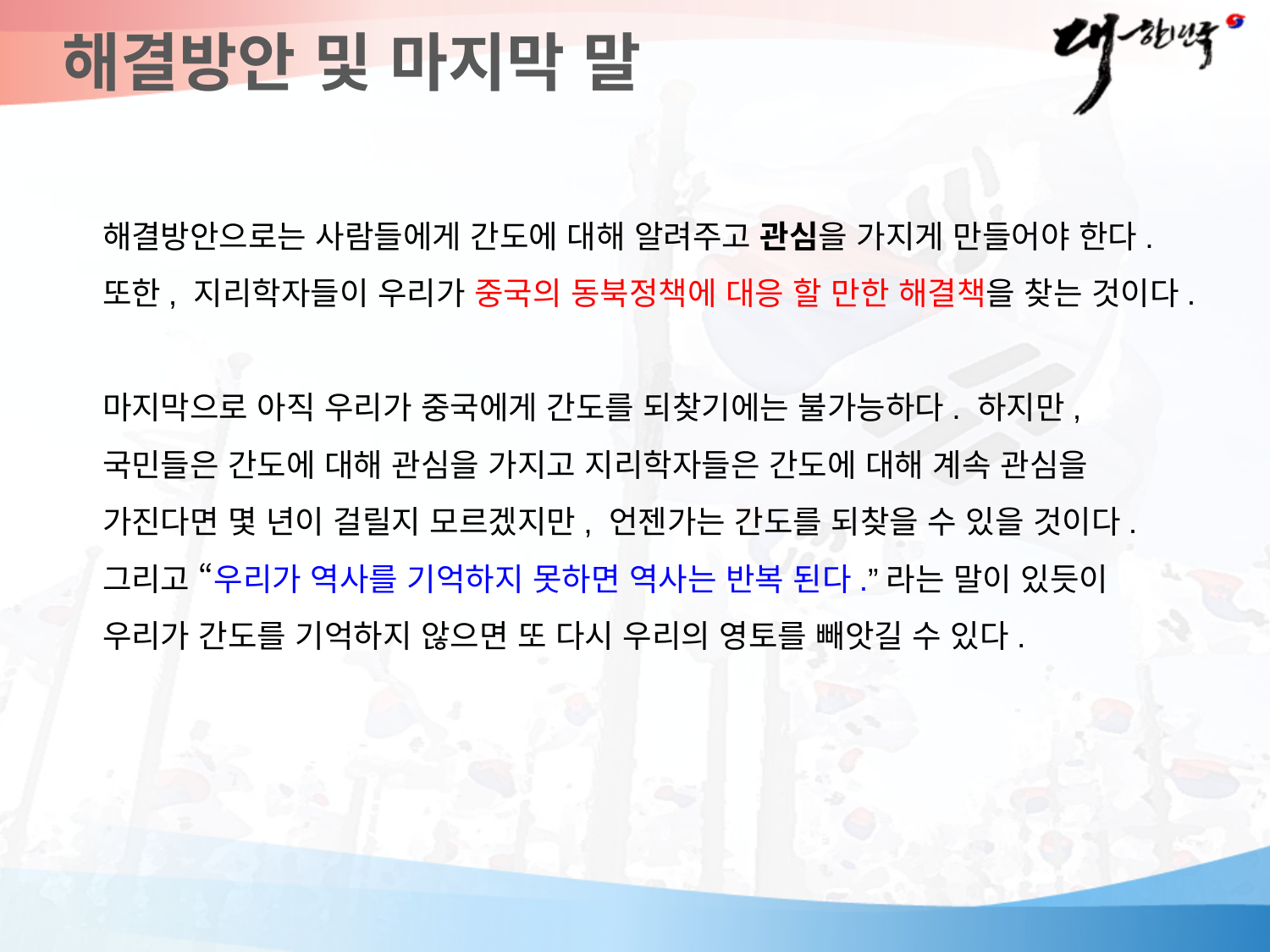

해결방안 및 마지막 말
해결방안으로는 사람들에게 간도에 대해 알려주고 관심을 가지게 만들어야 한다. 또한, 지리학자들이 우리가 중국의 동북정책에 대응 할 만한 해결책을 찾는 것이다.

마지막으로 아직 우리가 중국에게 간도를 되찾기에는 불가능하다. 하지만, 국민들은 간도에 대해 관심을 가지고 지리학자들은 간도에 대해 계속 관심을 가진다면 몇 년이 걸릴지 모르겠지만, 언젠가는 간도를 되찾을 수 있을 것이다. 그리고 “우리가 역사를 기억하지 못하면 역사는 반복 된다.”라는 말이 있듯이 우리가 간도를 기억하지 않으면 또 다시 우리의 영토를 빼앗길 수 있다.